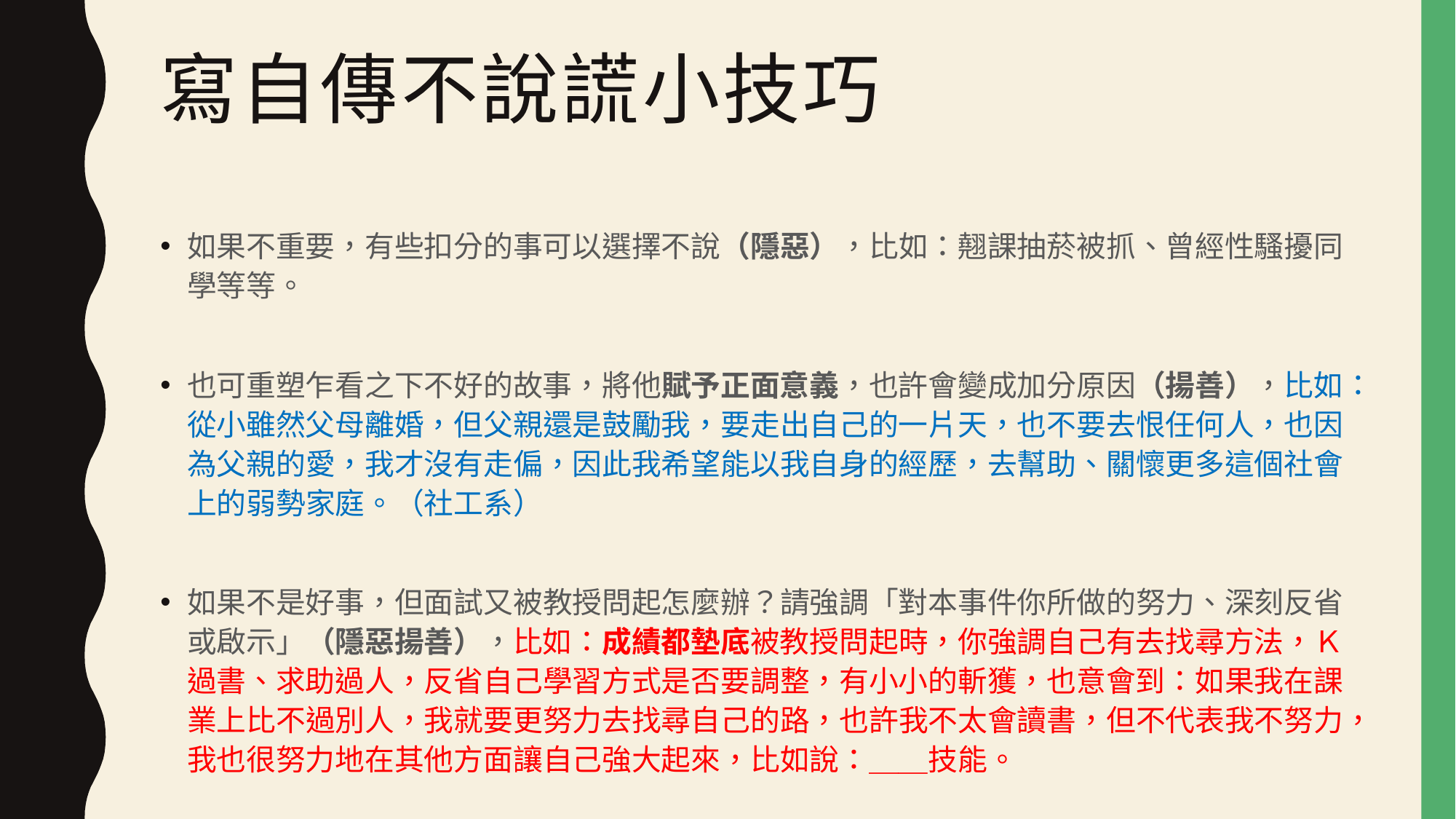

# 寫自傳不說謊小技巧

如果不重要，有些扣分的事可以選擇不說（隱惡），比如：翹課抽菸被抓、曾經性騷擾同學等等。

也可重塑乍看之下不好的故事，將他賦予正面意義，也許會變成加分原因（揚善），比如：從小雖然父母離婚，但父親還是鼓勵我，要走出自己的一片天，也不要去恨任何人，也因為父親的愛，我才沒有走偏，因此我希望能以我自身的經歷，去幫助、關懷更多這個社會上的弱勢家庭。（社工系）

如果不是好事，但面試又被教授問起怎麼辦？請強調「對本事件你所做的努力、深刻反省或啟示」（隱惡揚善），比如：成績都墊底被教授問起時，你強調自己有去找尋方法，Ｋ過書、求助過人，反省自己學習方式是否要調整，有小小的斬獲，也意會到：如果我在課業上比不過別人，我就要更努力去找尋自己的路，也許我不太會讀書，但不代表我不努力，我也很努力地在其他方面讓自己強大起來，比如說：＿＿技能。